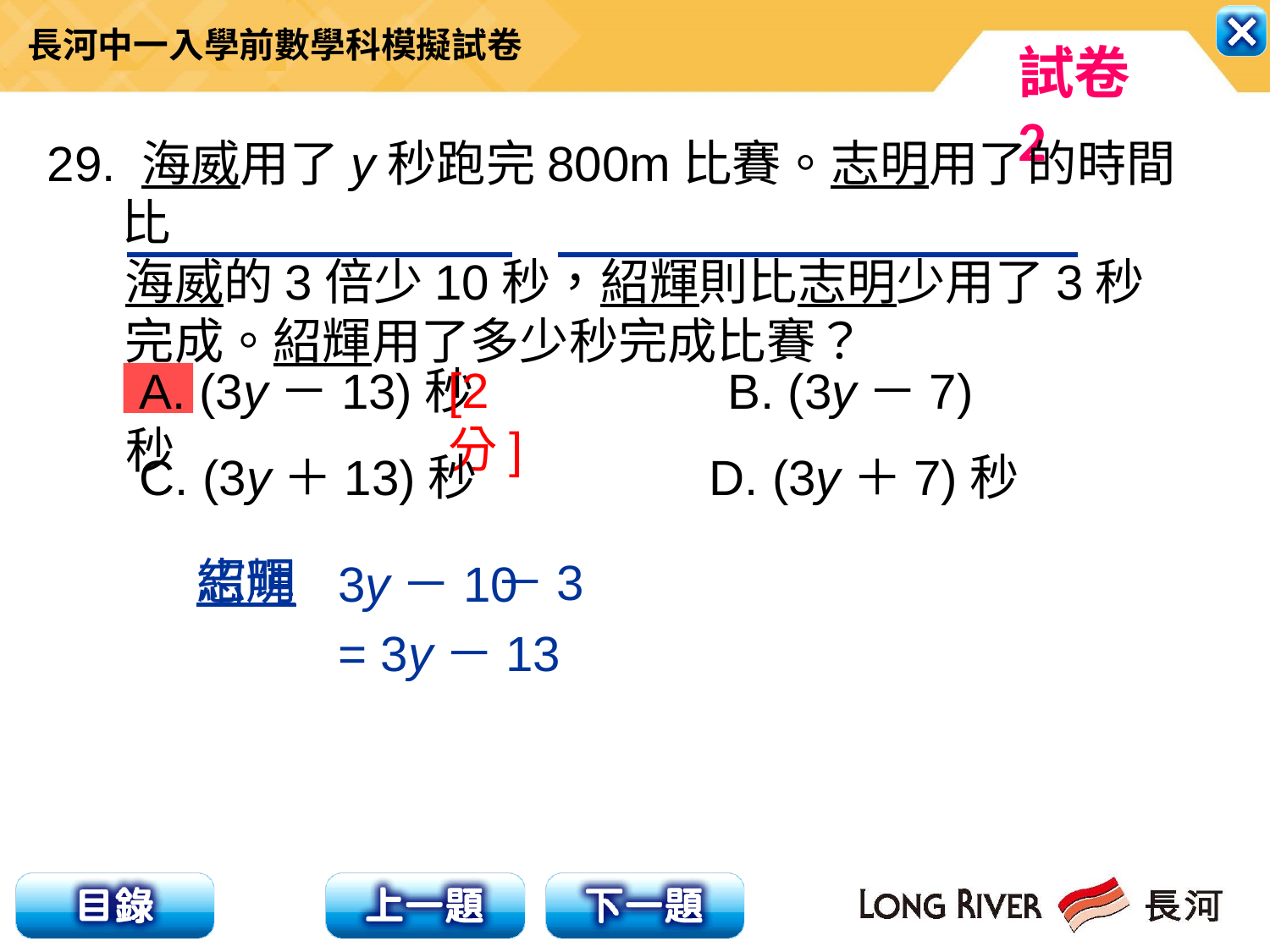

29. 海威用了y秒跑完800m比賽。志明用了的時間比
      海威的3倍少10秒，紹輝則比志明少用了3秒
      完成。紹輝用了多少秒完成比賽？
[2分]
 A. (3y－13)秒 　   　         B. (3y－7)秒

C. (3y＋13)秒                    D. (3y＋7)秒
紹輝
志明
－3
3y－10
= 3y－13